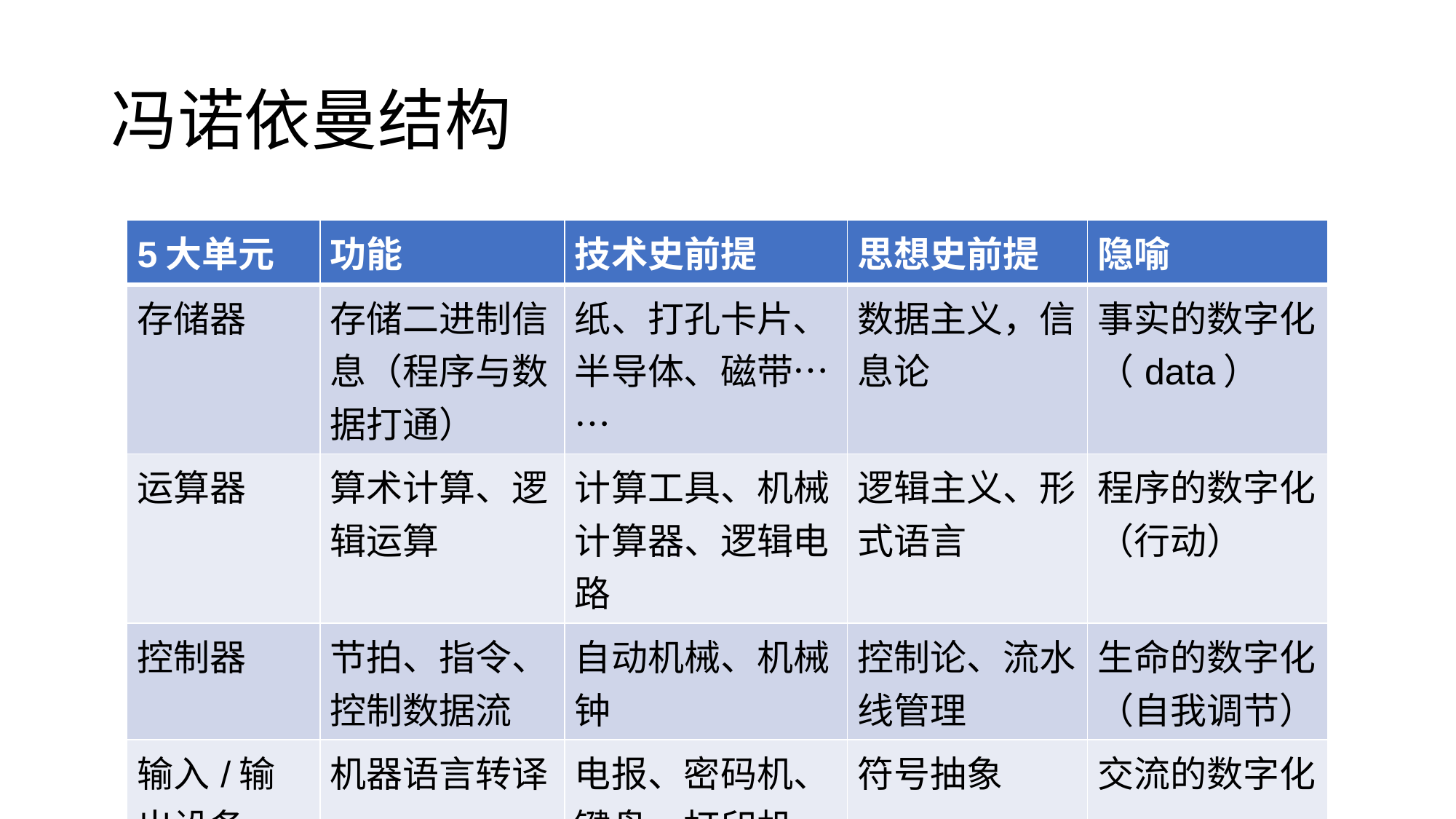

# 冯诺依曼结构
| 5大单元 | 功能 | 技术史前提 | 思想史前提 | 隐喻 |
| --- | --- | --- | --- | --- |
| 存储器 | 存储二进制信息（程序与数据打通） | 纸、打孔卡片、半导体、磁带…… | 数据主义，信息论 | 事实的数字化 （data） |
| 运算器 | 算术计算、逻辑运算 | 计算工具、机械计算器、逻辑电路 | 逻辑主义、形式语言 | 程序的数字化 （行动） |
| 控制器 | 节拍、指令、控制数据流 | 自动机械、机械钟 | 控制论、流水线管理 | 生命的数字化 （自我调节） |
| 输入/输出设备 | 机器语言转译 | 电报、密码机、键盘、打印机 | 符号抽象 | 交流的数字化 |